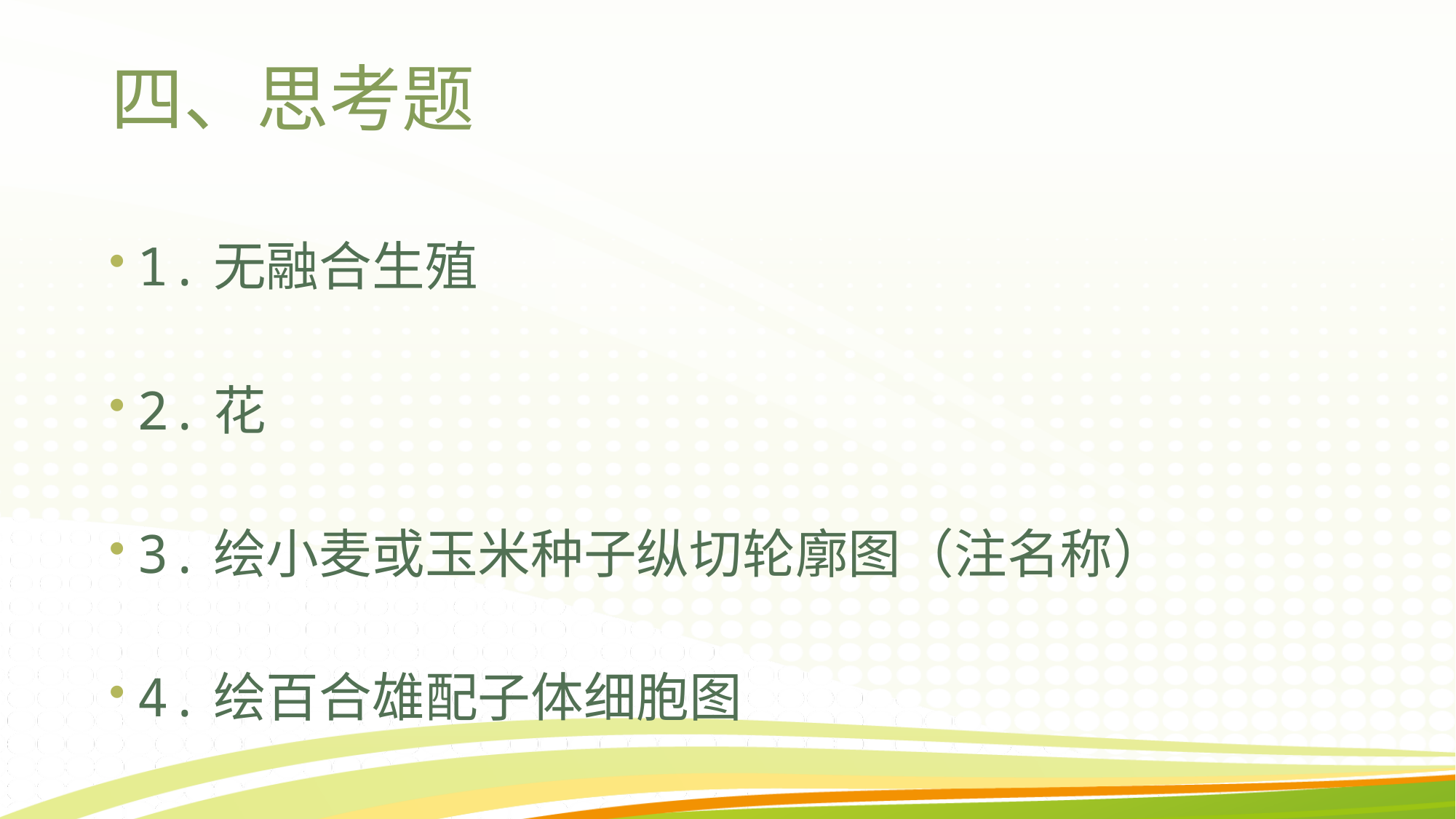

# 四、思考题

1.无融合生殖

2.花

3.绘小麦或玉米种子纵切轮廓图（注名称）

4.绘百合雄配子体细胞图